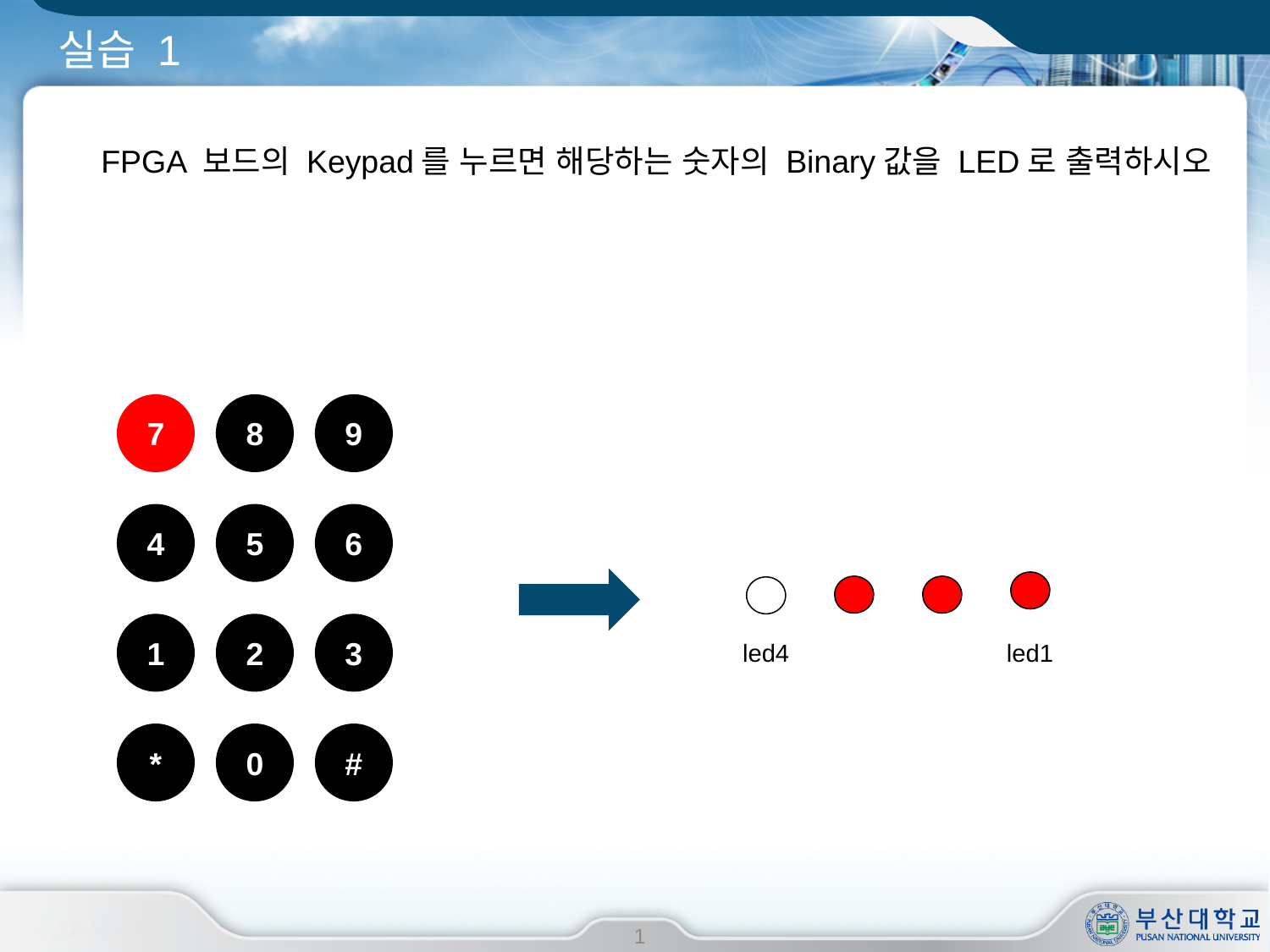

# 실습 1
FPGA 보드의 Keypad를 누르면 해당하는 숫자의 Binary값을 LED로 출력하시오
7
8
9
4
5
6

1
2
3
led4
led1
*
0
#
1